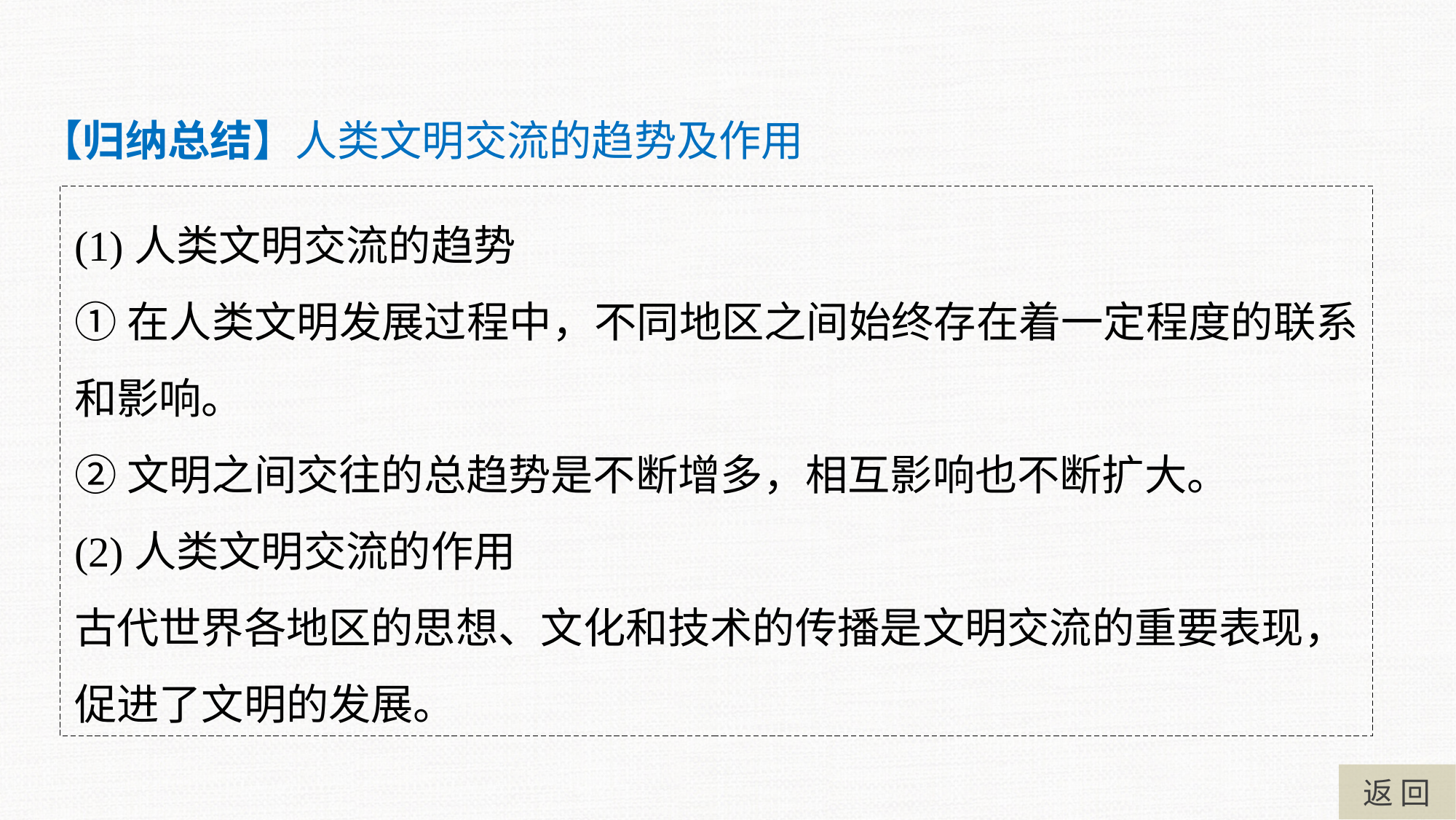

【归纳总结】人类文明交流的趋势及作用
(1)人类文明交流的趋势
①在人类文明发展过程中，不同地区之间始终存在着一定程度的联系和影响。
②文明之间交往的总趋势是不断增多，相互影响也不断扩大。
(2)人类文明交流的作用
古代世界各地区的思想、文化和技术的传播是文明交流的重要表现，促进了文明的发展。
返 回